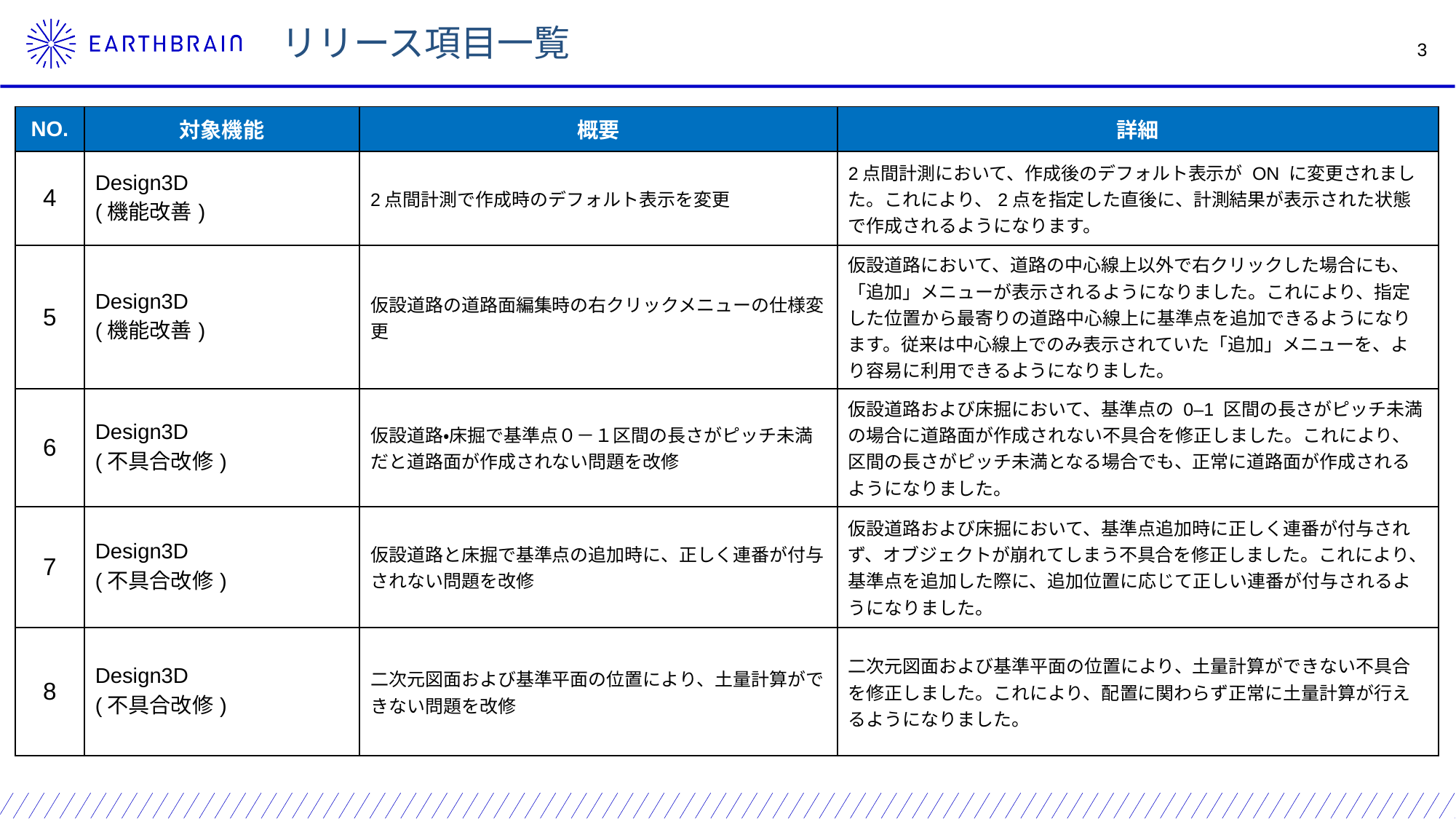

リリース項目一覧
| NO. | 対象機能 | 概要 | 詳細 |
| --- | --- | --- | --- |
| 4 | Design3D (機能改善) | 2点間計測で作成時のデフォルト表示を変更 | 2点間計測において、作成後のデフォルト表示が ON に変更されました。これにより、2点を指定した直後に、計測結果が表示された状態で作成されるようになります。 |
| 5 | Design3D (機能改善) | 仮設道路の道路面編集時の右クリックメニューの仕様変更 | 仮設道路において、道路の中心線上以外で右クリックした場合にも、「追加」メニューが表示されるようになりました。これにより、指定した位置から最寄りの道路中心線上に基準点を追加できるようになります。従来は中心線上でのみ表示されていた「追加」メニューを、より容易に利用できるようになりました。 |
| 6 | Design3D (不具合改修) | 仮設道路・床掘で基準点０－１区間の長さがピッチ未満だと道路面が作成されない問題を改修 | 仮設道路および床掘において、基準点の 0–1 区間の長さがピッチ未満の場合に道路面が作成されない不具合を修正しました。これにより、区間の長さがピッチ未満となる場合でも、正常に道路面が作成されるようになりました。 |
| 7 | Design3D (不具合改修) | 仮設道路と床掘で基準点の追加時に、正しく連番が付与されない問題を改修 | 仮設道路および床掘において、基準点追加時に正しく連番が付与されず、オブジェクトが崩れてしまう不具合を修正しました。これにより、基準点を追加した際に、追加位置に応じて正しい連番が付与されるようになりました。 |
| 8 | Design3D (不具合改修) | 二次元図面および基準平面の位置により、土量計算ができない問題を改修 | 二次元図面および基準平面の位置により、土量計算ができない不具合を修正しました。これにより、配置に関わらず正常に土量計算が行えるようになりました。 |